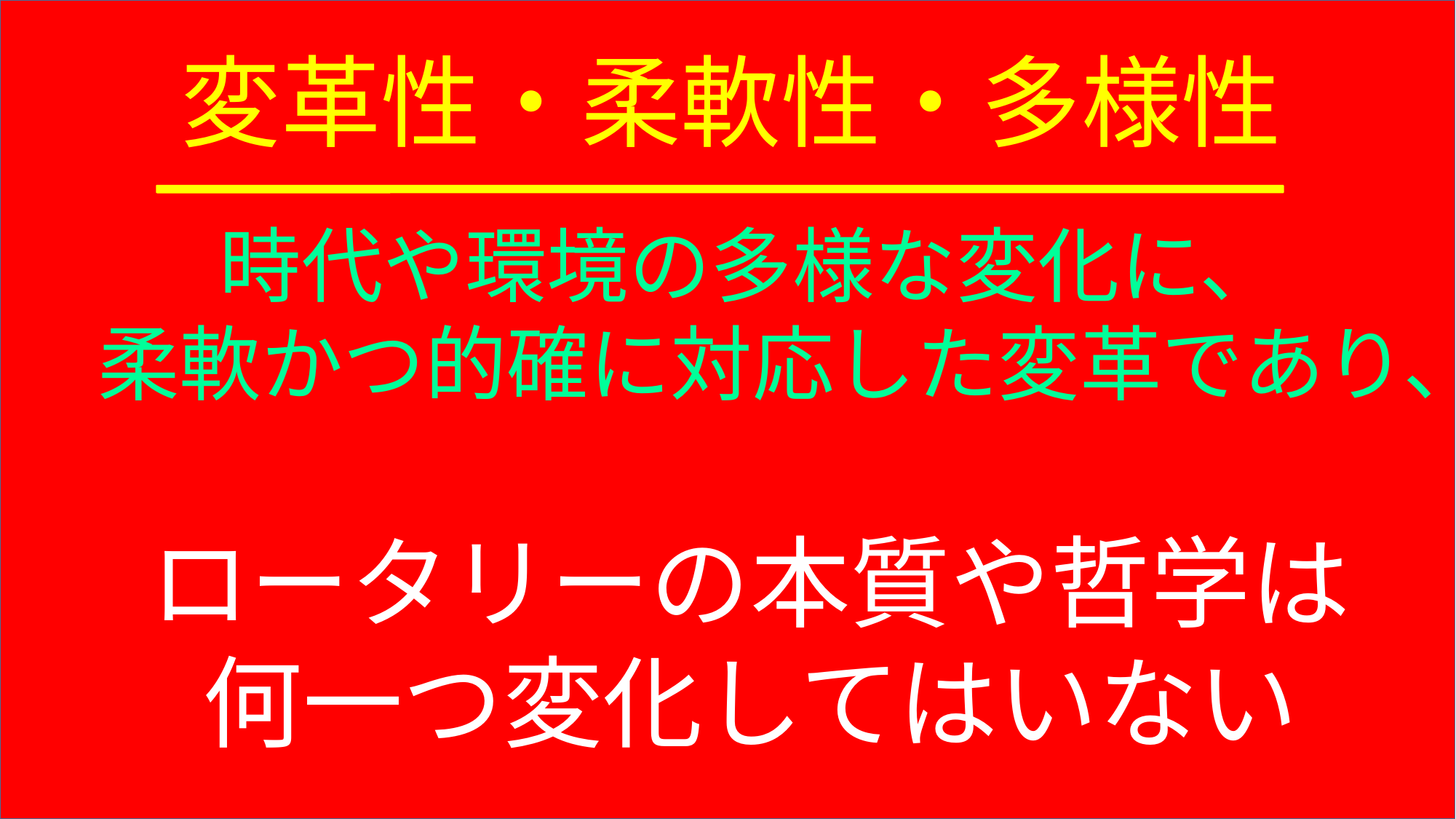

変革性・柔軟性・多様性
時代や環境の多様な変化に、
柔軟かつ的確に対応した変革であり、

ロータリーの本質や哲学は
何一つ変化してはいない